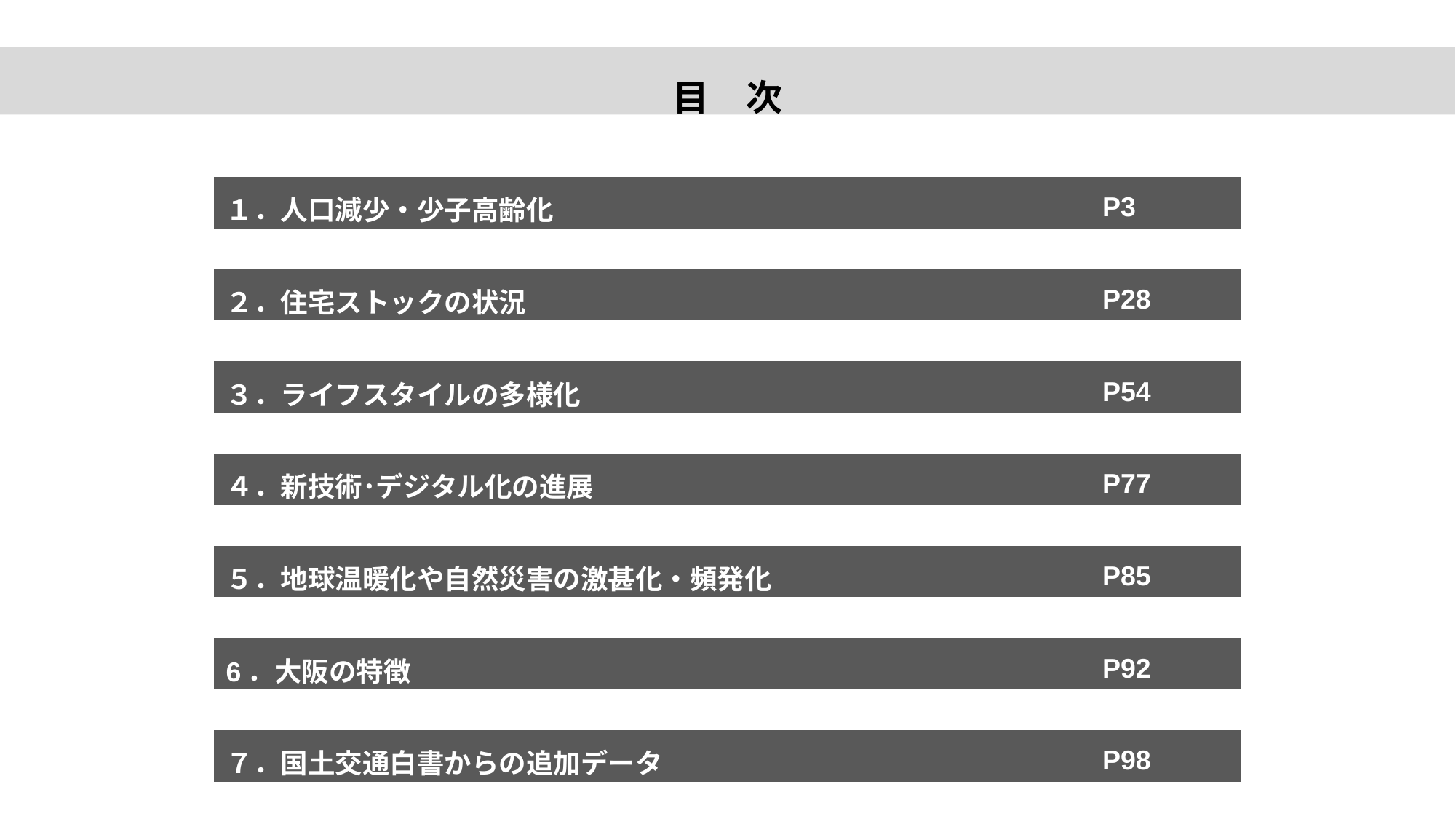

目　次
| １．人口減少・少子高齢化 |  | P3 |
| --- | --- | --- |
|  |  |  |
| ２．住宅ストックの状況 |  | P28 |
|  |  |  |
| ３．ライフスタイルの多様化 |  | P54 |
|  |  |  |
| ４．新技術･デジタル化の進展 |  | P77 |
|  |  |  |
| ５．地球温暖化や自然災害の激甚化・頻発化 |  | P85 |
|  |  |  |
| 6．大阪の特徴 |  | P92 |
|  |  |  |
| ７．国土交通白書からの追加データ |  | P98 |